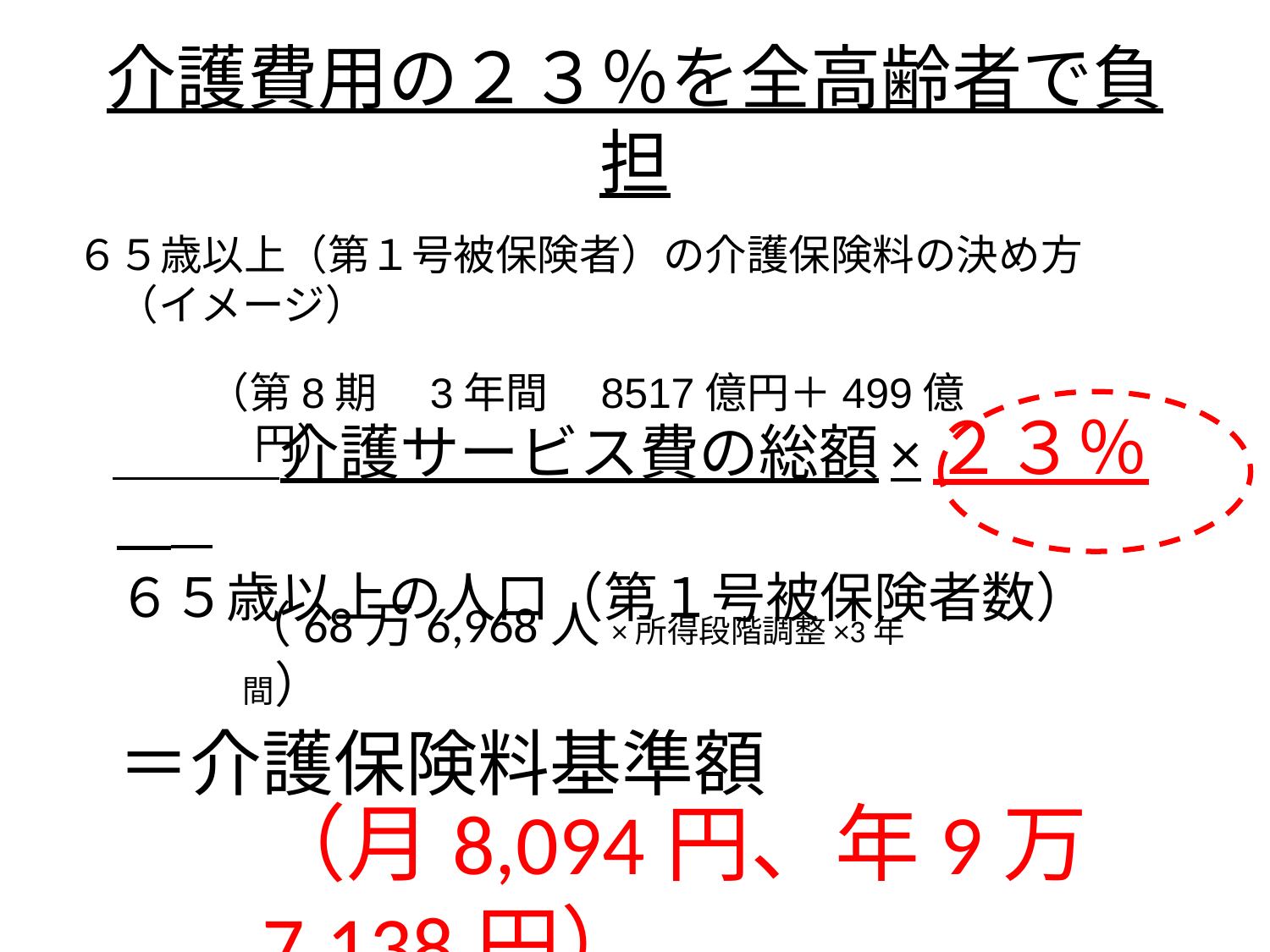

# 介護費用の２３％を全高齢者で負担
６５歳以上（第１号被保険者）の介護保険料の決め方　（イメージ）

　　　　　介護サービス費の総額×２３％
　６５歳以上の人口（第１号被保険者数）

　＝介護保険料基準額
（第8期　3年間　8517億円＋499億円）

（68万6,968人×所得段階調整×3年間）
（月8,094円、年9万7,138円）